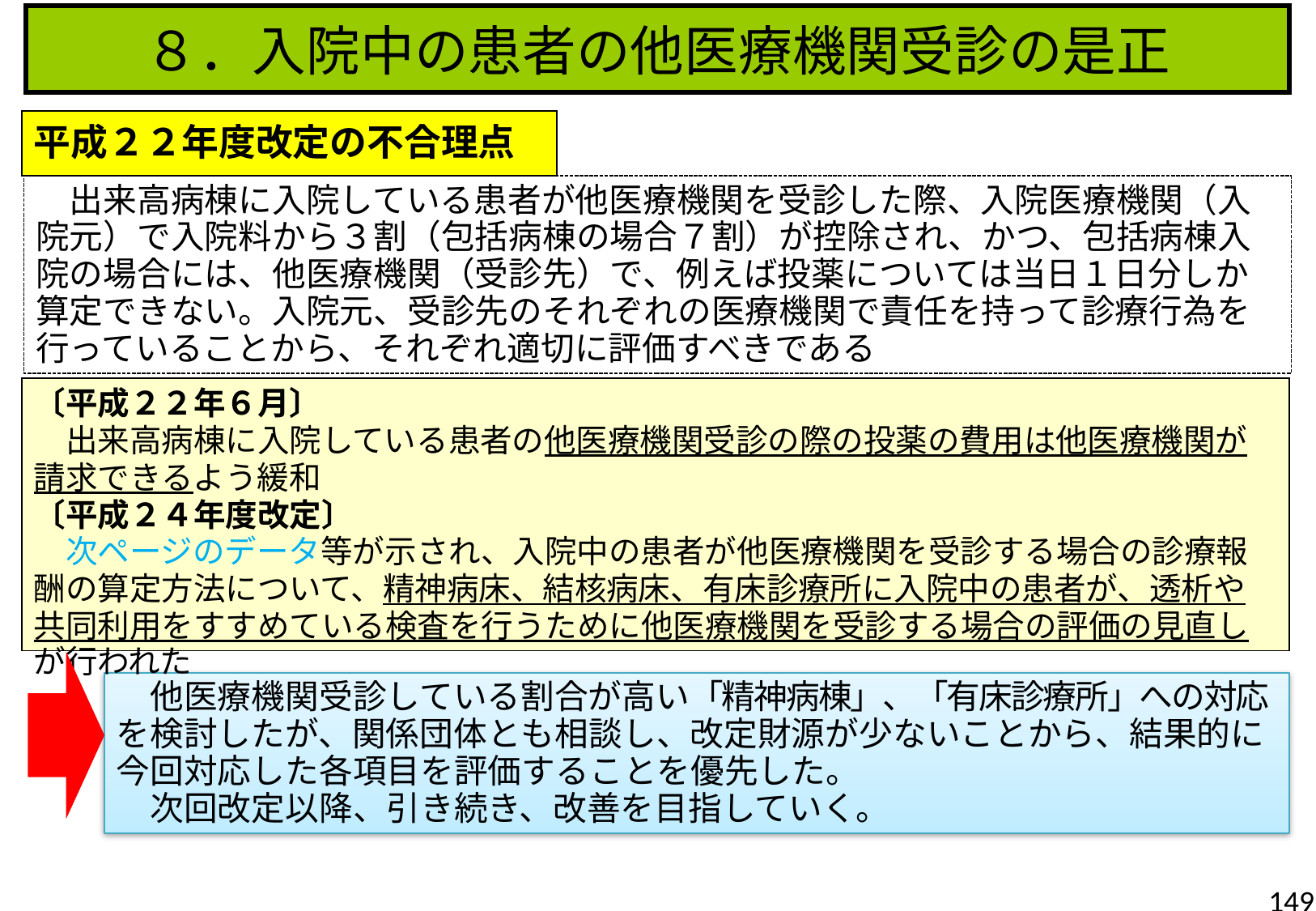

８．入院中の患者の他医療機関受診の是正
平成２２年度改定の不合理点
　出来高病棟に入院している患者が他医療機関を受診した際、入院医療機関（入院元）で入院料から３割（包括病棟の場合７割）が控除され、かつ、包括病棟入院の場合には、他医療機関（受診先）で、例えば投薬については当日１日分しか算定できない。入院元、受診先のそれぞれの医療機関で責任を持って診療行為を行っていることから、それぞれ適切に評価すべきである
〔平成２２年６月〕
　出来高病棟に入院している患者の他医療機関受診の際の投薬の費用は他医療機関が請求できるよう緩和
〔平成２４年度改定〕
　次ページのデータ等が示され、入院中の患者が他医療機関を受診する場合の診療報酬の算定方法について、精神病床、結核病床、有床診療所に入院中の患者が、透析や共同利用をすすめている検査を行うために他医療機関を受診する場合の評価の見直しが行われた

　他医療機関受診している割合が高い「精神病棟」、「有床診療所」への対応を検討したが、関係団体とも相談し、改定財源が少ないことから、結果的に今回対応した各項目を評価することを優先した。
　次回改定以降、引き続き、改善を目指していく。
149